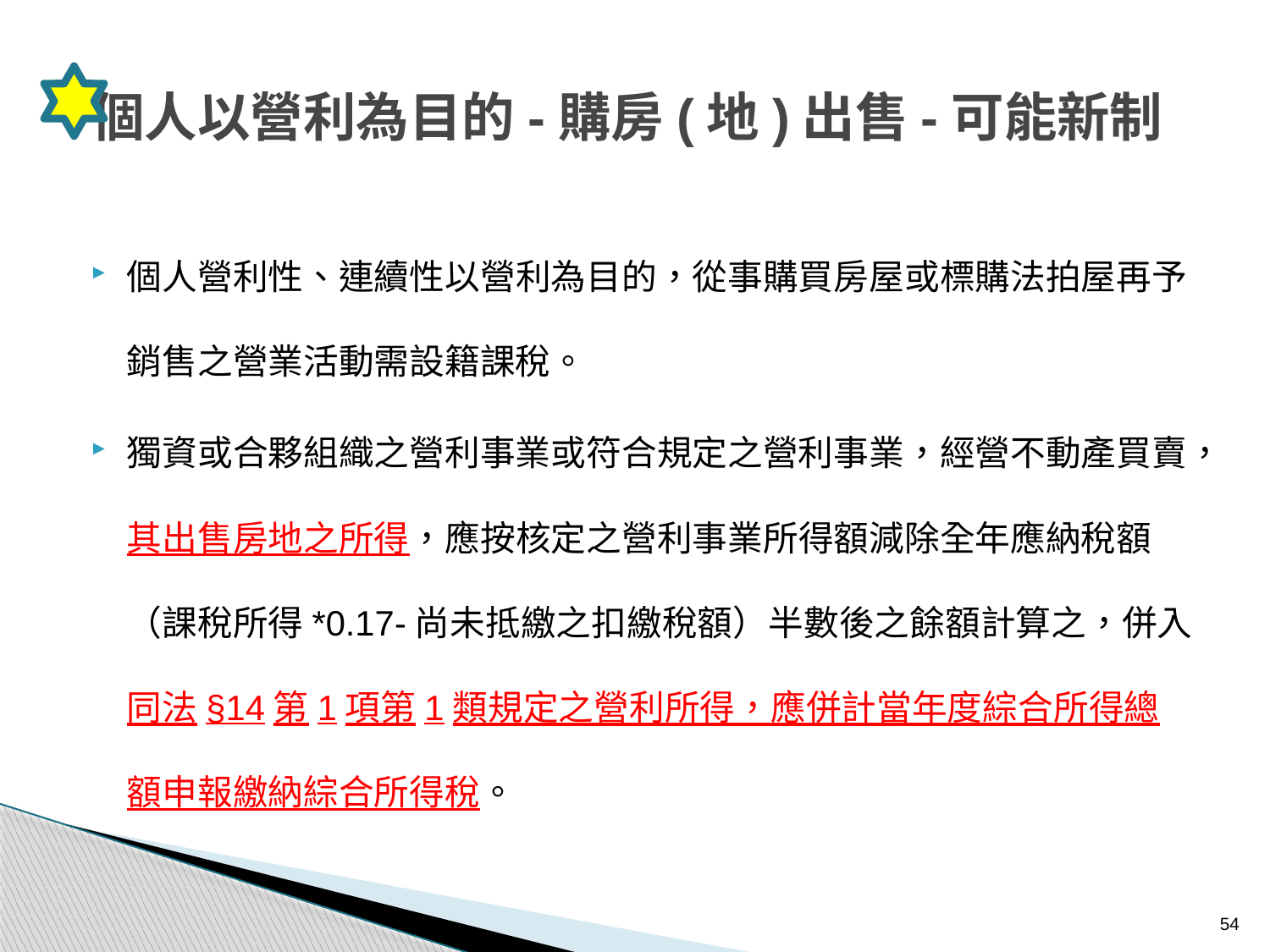

# 個人以營利為目的-購房(地)出售-可能新制

個人營利性、連續性以營利為目的，從事購買房屋或標購法拍屋再予銷售之營業活動需設籍課稅。
獨資或合夥組織之營利事業或符合規定之營利事業，經營不動產買賣，其出售房地之所得，應按核定之營利事業所得額減除全年應納稅額（課稅所得*0.17-尚未抵繳之扣繳稅額）半數後之餘額計算之，併入同法§14第1項第1類規定之營利所得，應併計當年度綜合所得總額申報繳納綜合所得稅。
54